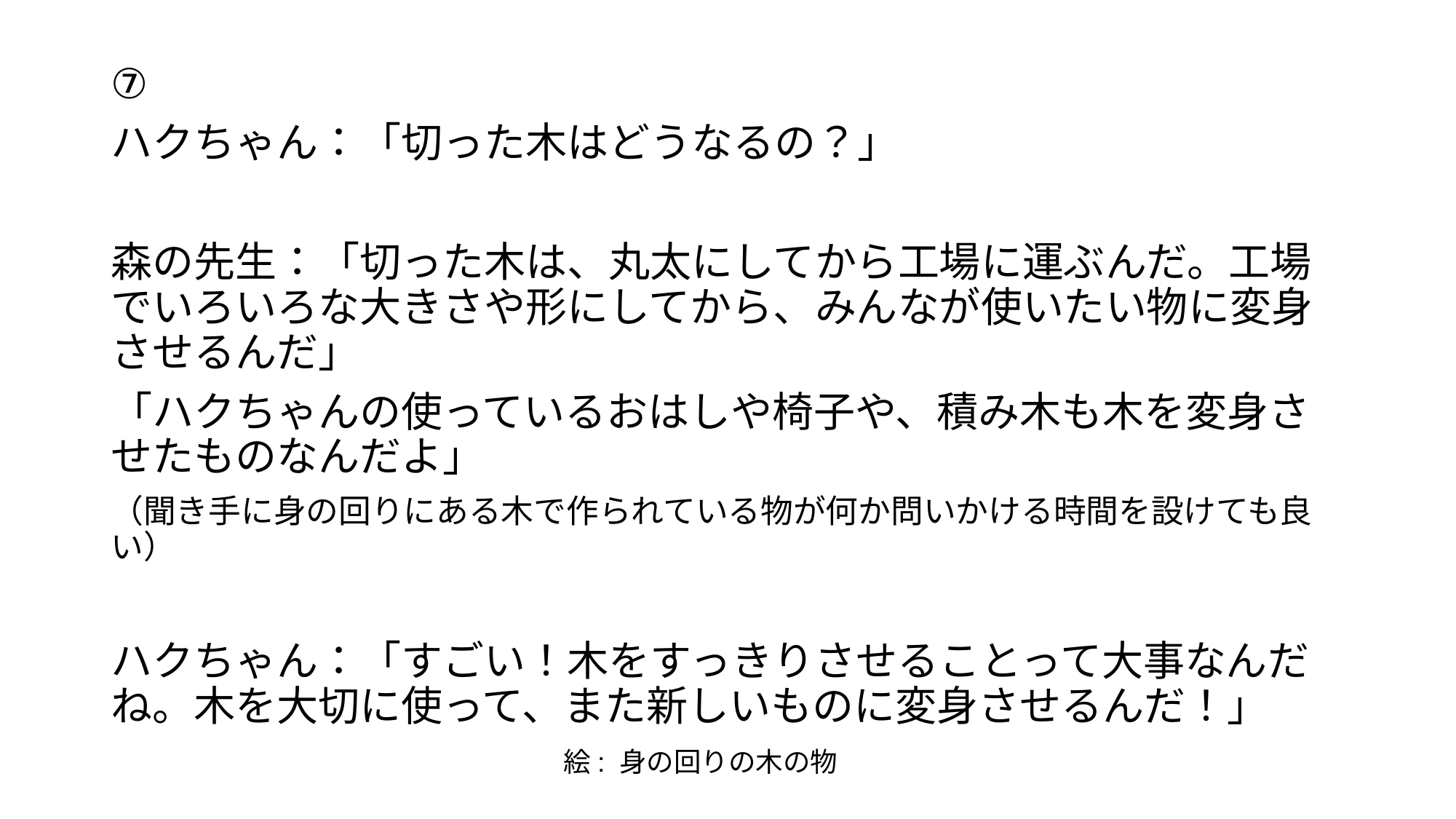

⑦
ハクちゃん：「切った木はどうなるの？」

森の先生：「切った木は、丸太にしてから工場に運ぶんだ。工場でいろいろな大きさや形にしてから、みんなが使いたい物に変身させるんだ」
「ハクちゃんの使っているおはしや椅子や、積み木も木を変身させたものなんだよ」
（聞き手に身の回りにある木で作られている物が何か問いかける時間を設けても良い）

ハクちゃん：「すごい！木をすっきりさせることって大事なんだね。木を大切に使って、また新しいものに変身させるんだ！」

絵: 身の回りの木の物